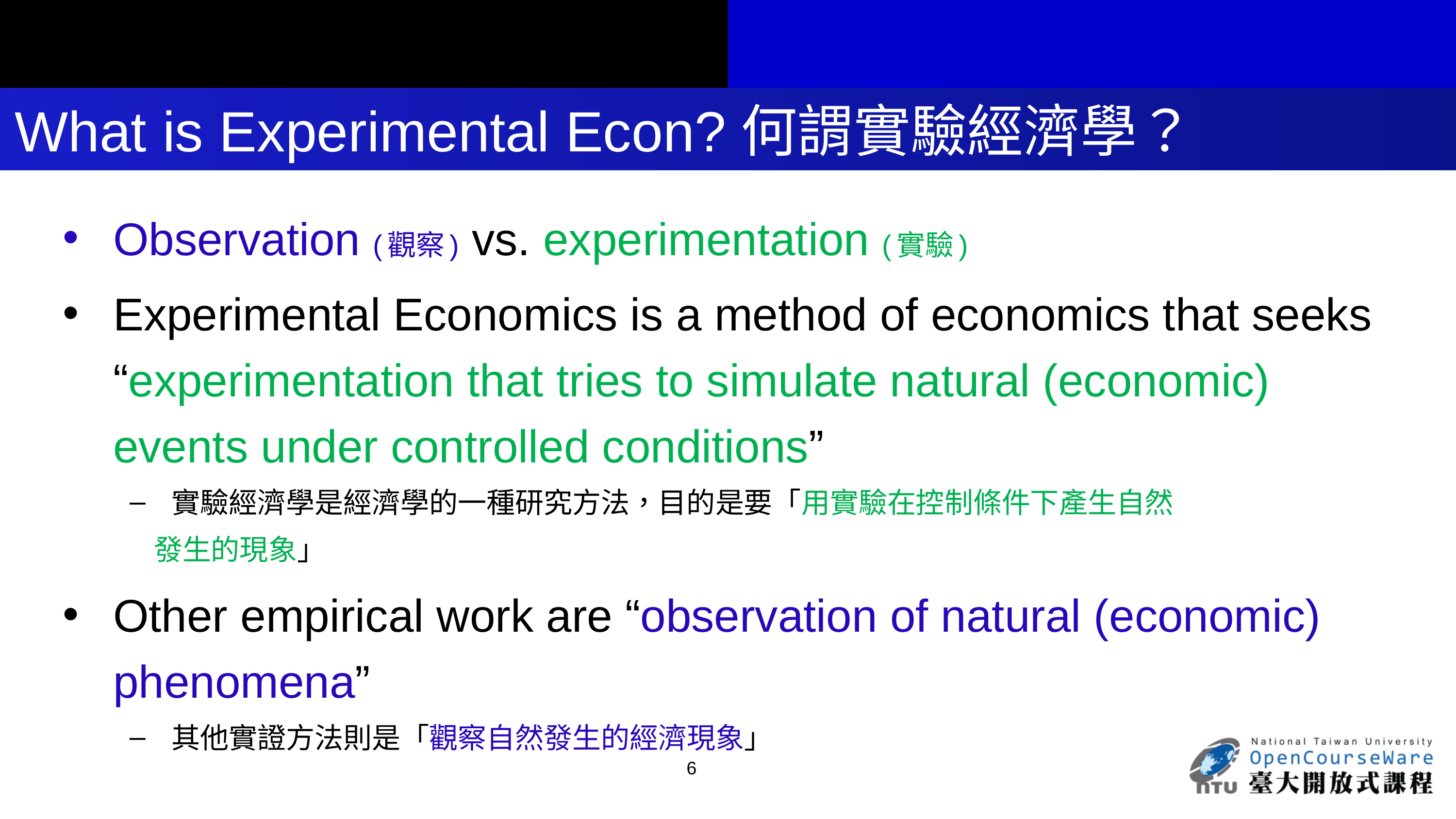

# What is Experimental Econ?何謂實驗經濟學？
Observation (觀察) vs. experimentation (實驗)
Experimental Economics is a method of economics that seeks “experimentation that tries to simulate natural (economic) events under controlled conditions”
實驗經濟學是經濟學的一種研究方法，目的是要「用實驗在控制條件下產生自然
   發生的現象」
Other empirical work are “observation of natural (economic) phenomena”
其他實證方法則是「觀察自然發生的經濟現象」